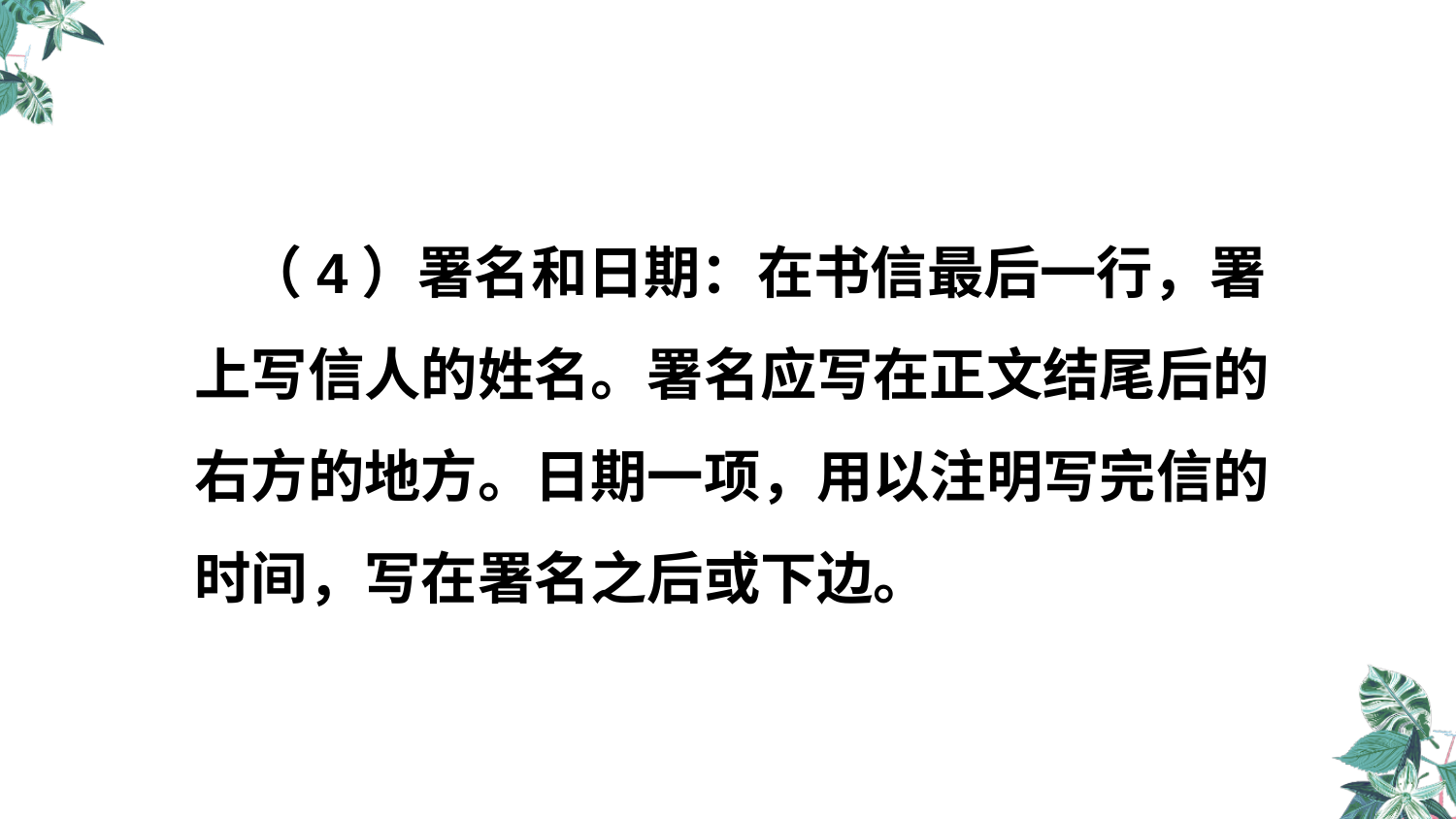

（4）署名和日期：在书信最后一行，署上写信人的姓名。署名应写在正文结尾后的右方的地方。日期一项，用以注明写完信的时间，写在署名之后或下边。